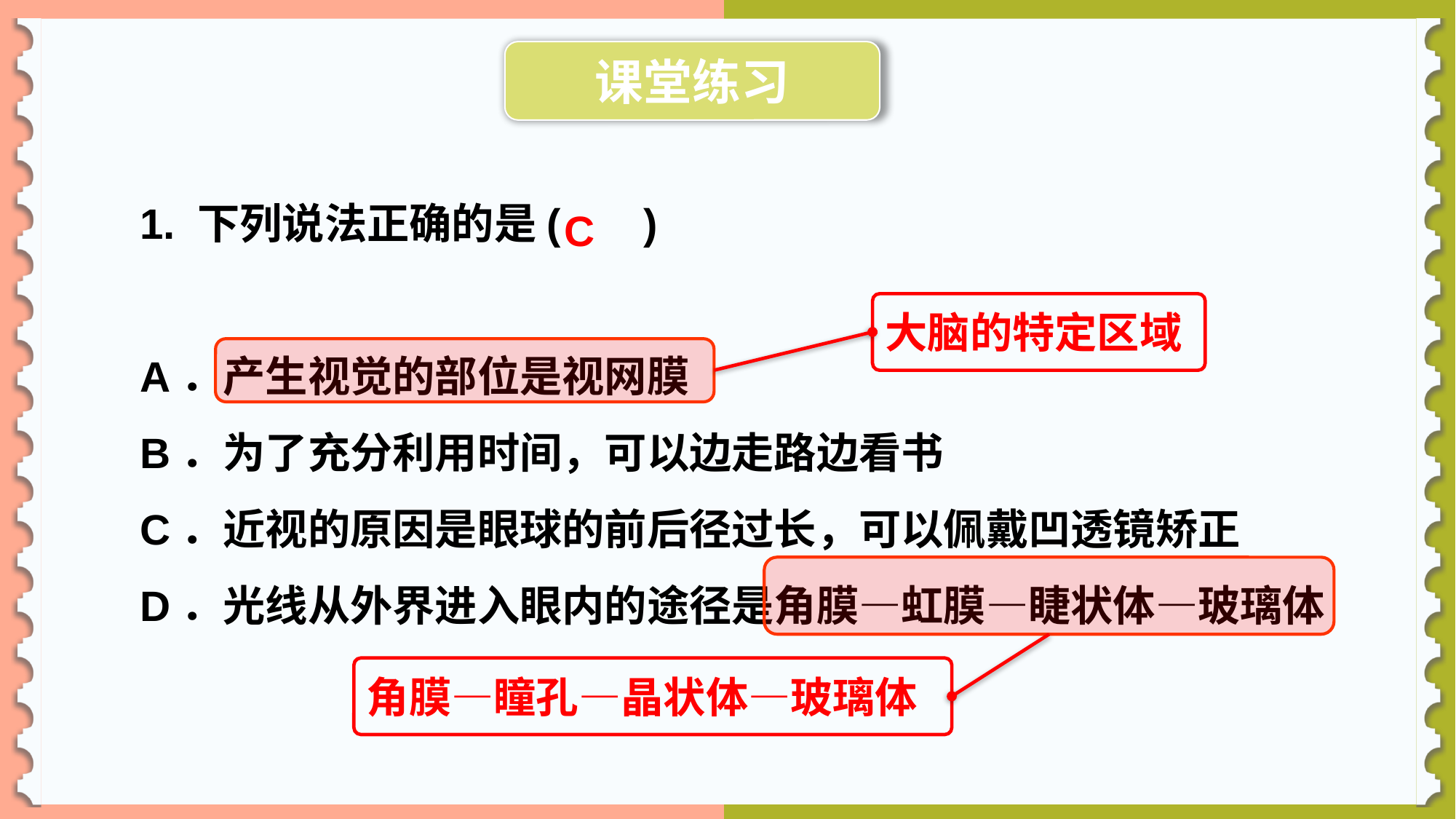

课堂练习
1. 下列说法正确的是(       )

A．产生视觉的部位是视网膜
B．为了充分利用时间，可以边走路边看书
C．近视的原因是眼球的前后径过长，可以佩戴凹透镜矫正
D．光线从外界进入眼内的途径是角膜—虹膜—睫状体—玻璃体
C
大脑的特定区域

角膜—瞳孔—晶状体—玻璃体